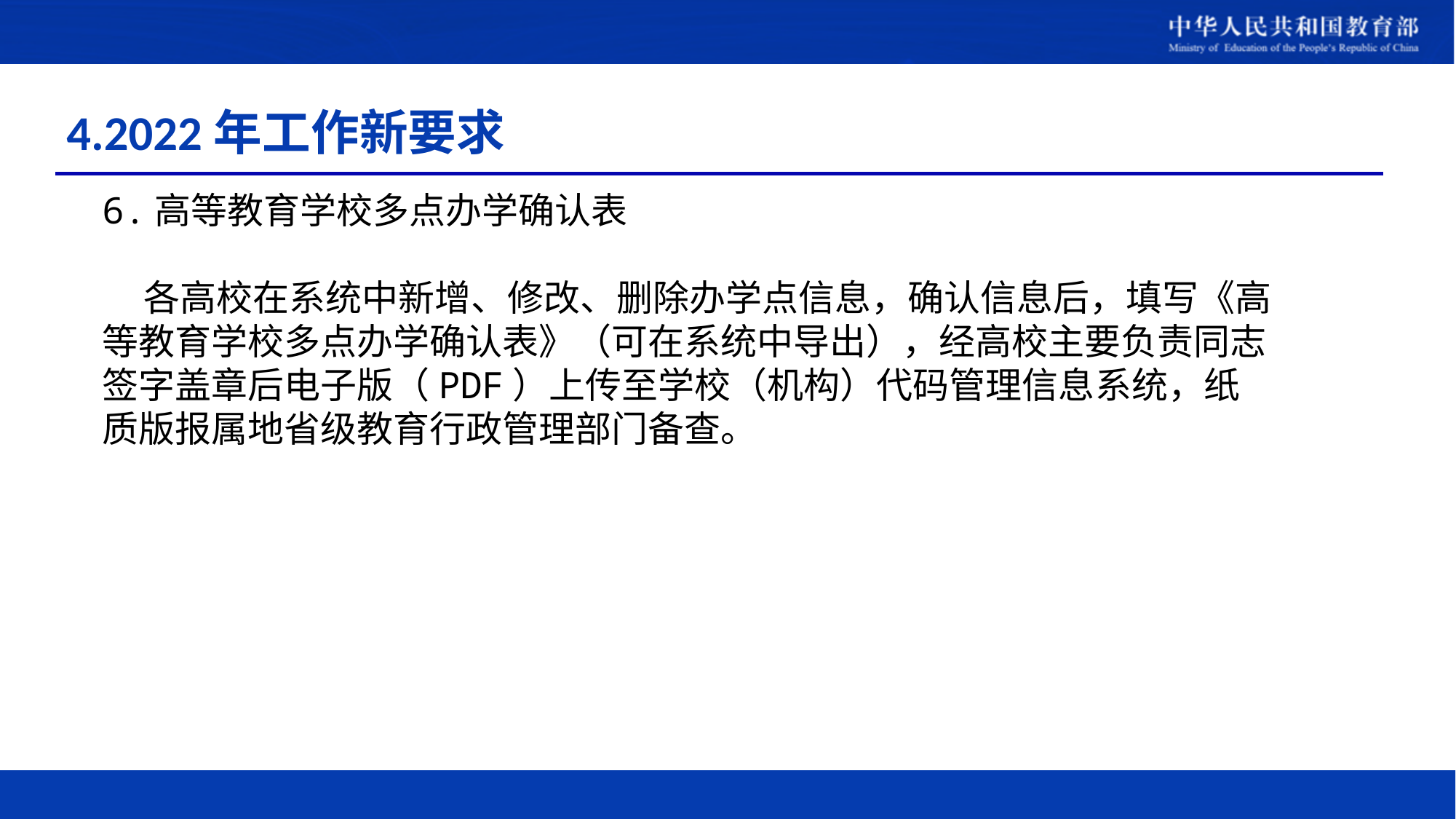

# 4.2022年工作新要求
6.高等教育学校多点办学确认表

    各高校在系统中新增、修改、删除办学点信息，确认信息后，填写《高等教育学校多点办学确认表》（可在系统中导出），经高校主要负责同志签字盖章后电子版（PDF）上传至学校（机构）代码管理信息系统，纸质版报属地省级教育行政管理部门备查。
32